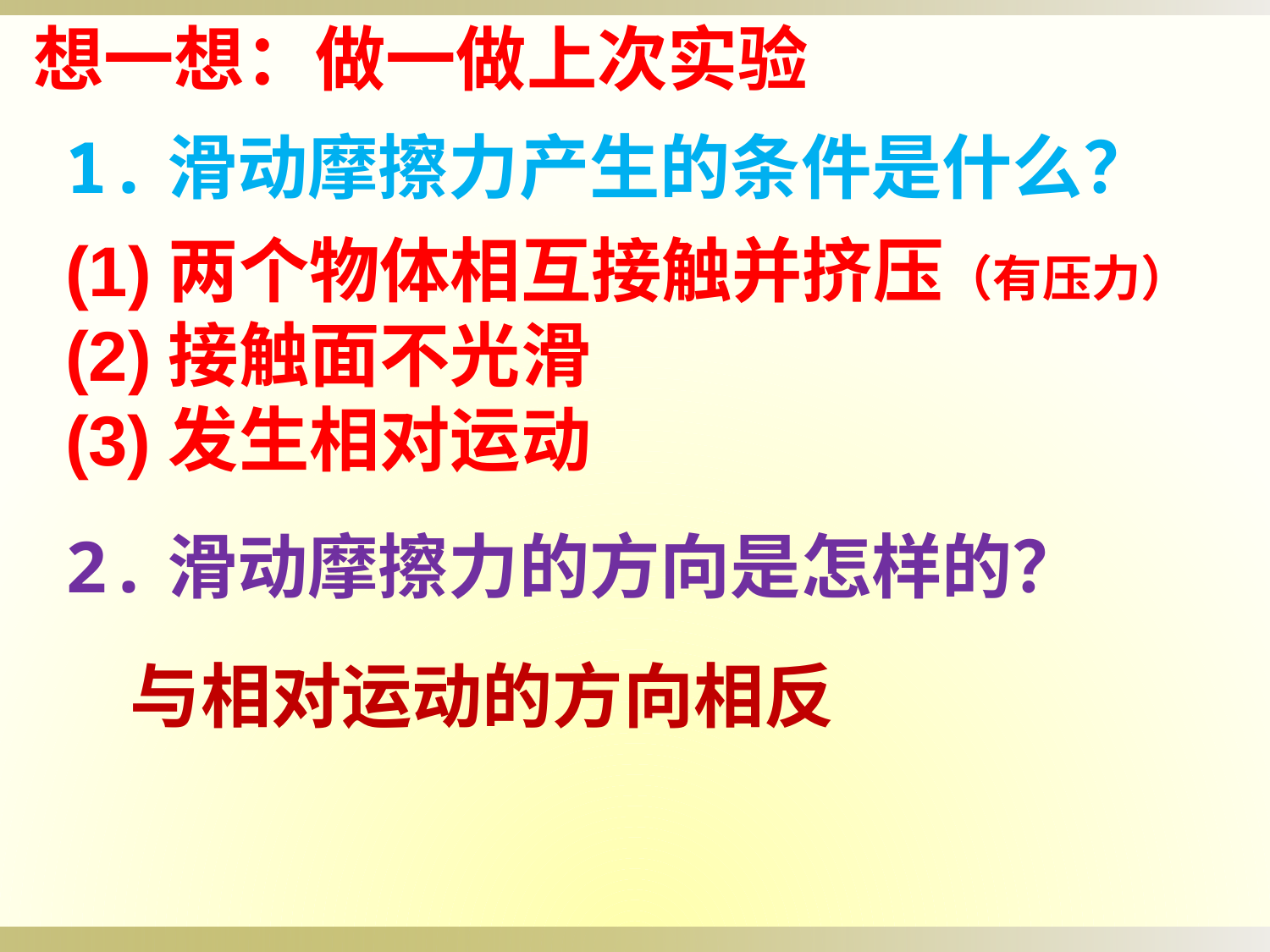

想一想：做一做上次实验
1.滑动摩擦力产生的条件是什么？
(1)两个物体相互接触并挤压（有压力）
(2)接触面不光滑
(3)发生相对运动
2.滑动摩擦力的方向是怎样的？
 与相对运动的方向相反